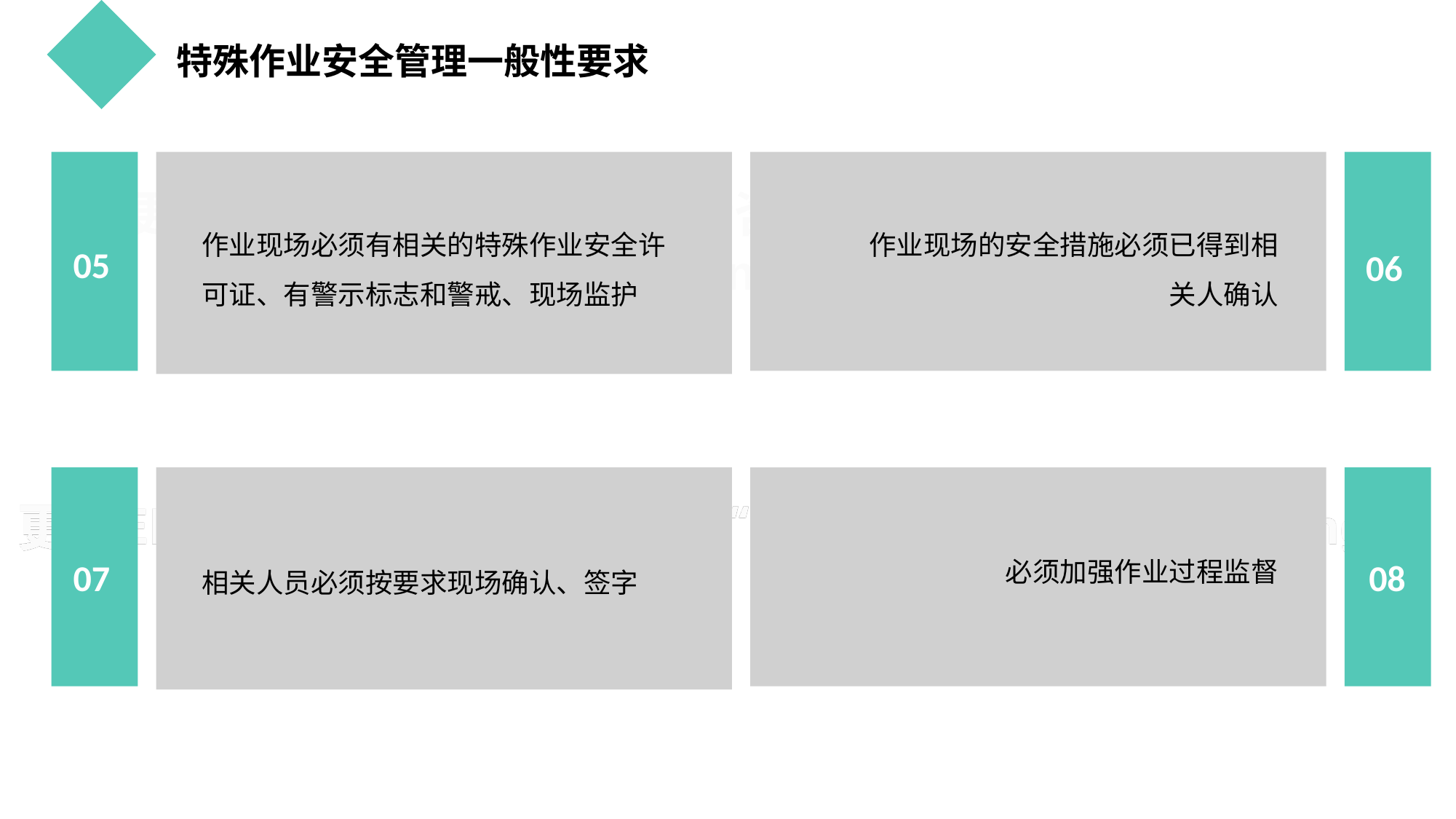

特殊作业安全管理一般性要求

作业现场的安全措施必须已得到相关人确认
作业现场必须有相关的特殊作业安全许可证、有警示标志和警戒、现场监护
05
06

相关人员必须按要求现场确认、签字
07
必须加强作业过程监督
08